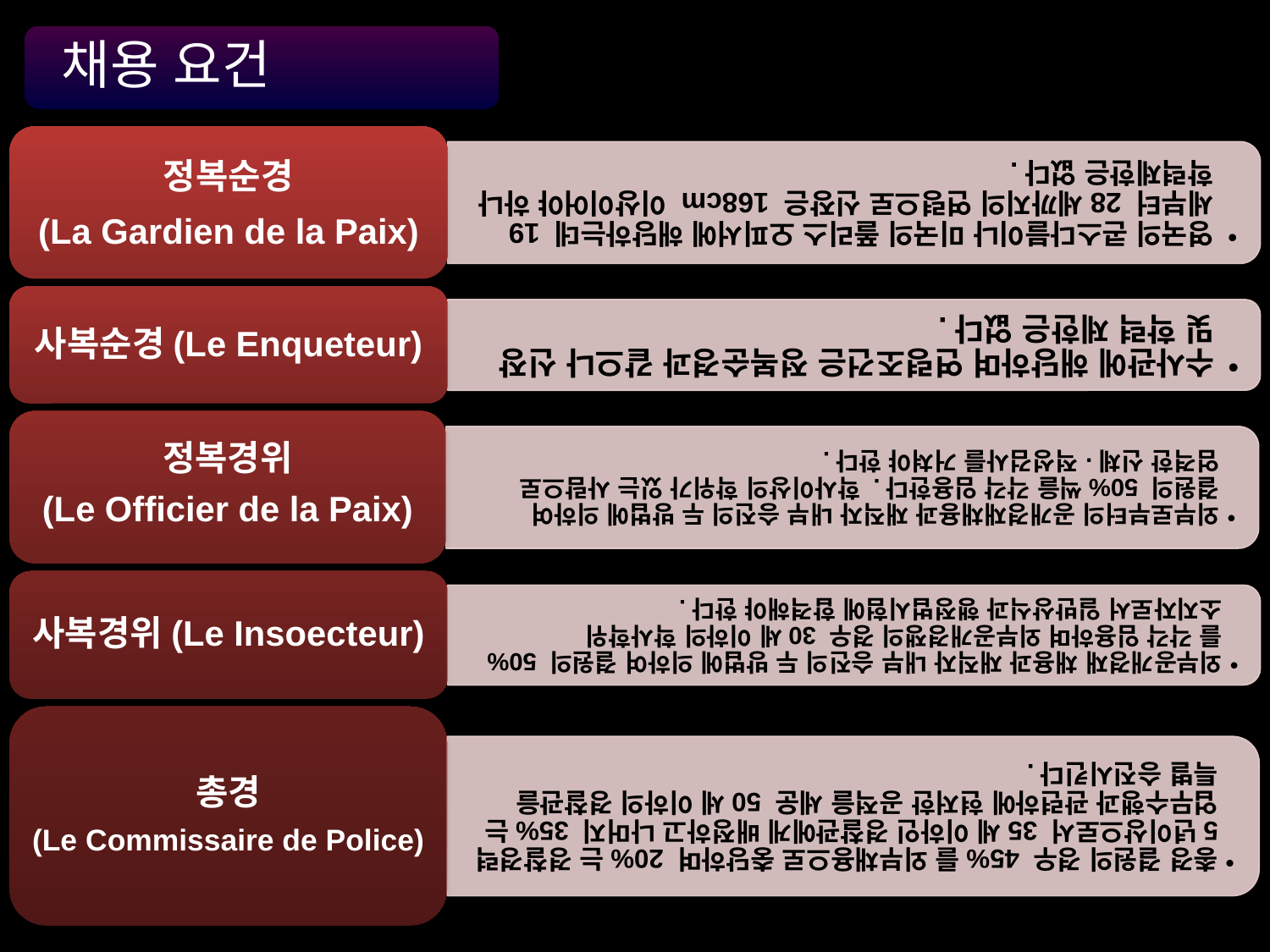

채용 요건
영국의 콘스다블이나 미국의 폴리스 오피서에 해당하는데 19세부터 28세까지의 연령으로 신장은 168cm 이상이어야 하나 학력제한은 없다.
정복순경
(La Gardien de la Paix)
수사관에 해당하며 연령조건은 정복순경과 같으나 신장 및 학력 제한은 없다.
사복순경(Le Enqueteur)
외부로부터의 공개경재채용과 재직자 내부 승진의 두 방법에 의하여 결원의 50%씩을 각각 임용한다. 학사이상의 학위가 있는 사람으로 엄격한 신체·적성검사를 거쳐야 한다.
정복경위
(Le Officier de la Paix)
외부공개경재 채용과 재직자 내부 승진의 두 방법에 의하여 결원의 50%를 각각 임용하며 외부공개경쟁의 경우 30세 이하의 학사학위 소지자로서 일반상식과 행정법시험에 합격해야 한다.
사복경위(Le Insoecteur)
총경 결원의 경우 45%를 외부채용으로 충당하며 20%는 경찰경력 5년이상으로서 35세 이하인 경찰관에게 배정하고 나머지 35%는 업무수행과 관련하에 현저한 공적을 세운 50세 이하의 경찰관을 특별 승진시킨다.
총경
(Le Commissaire de Police)